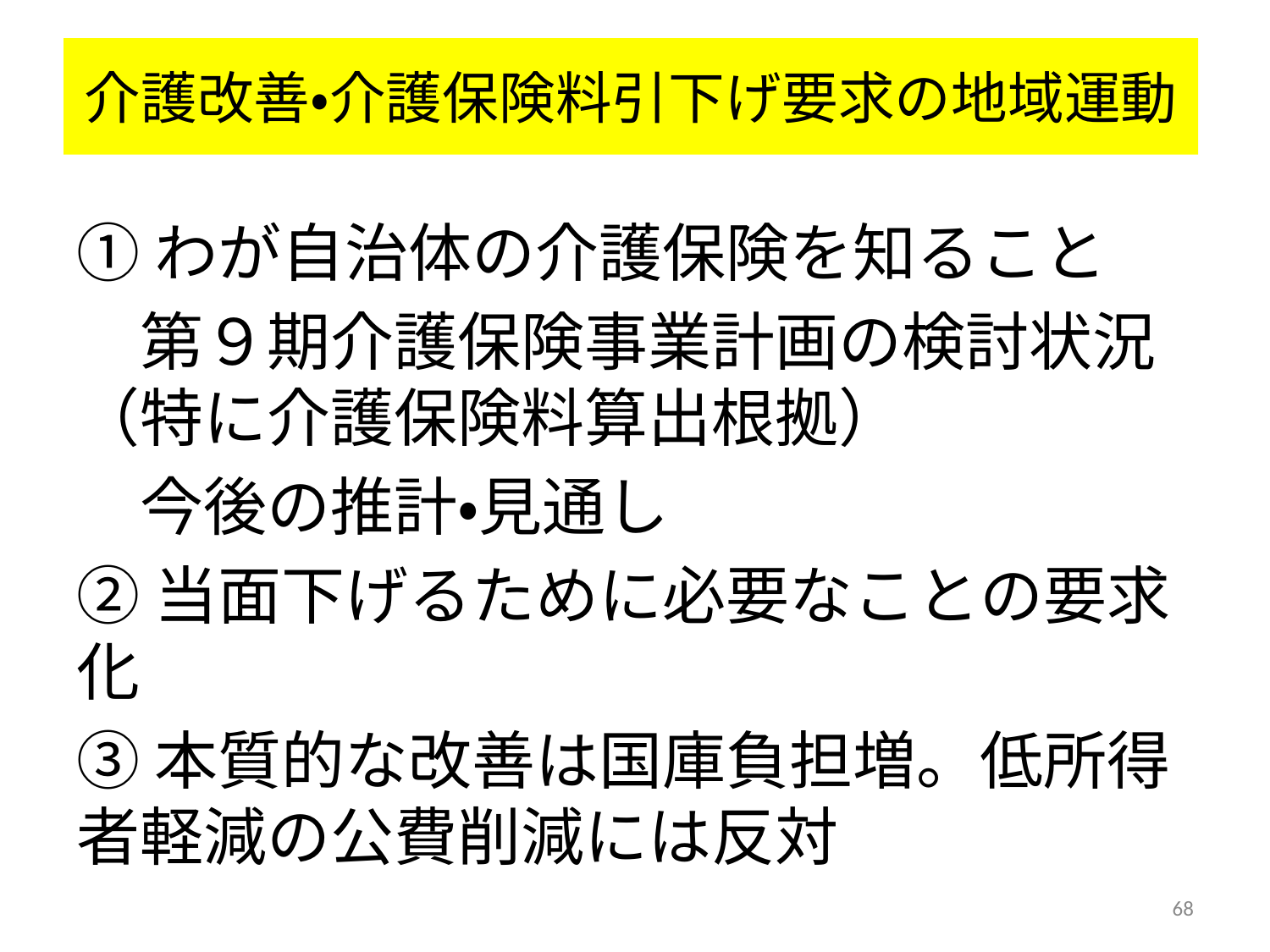

# 介護改善・介護保険料引下げ要求の地域運動
①わが自治体の介護保険を知ること
　第９期介護保険事業計画の検討状況（特に介護保険料算出根拠）
　今後の推計・見通し
②当面下げるために必要なことの要求化
③本質的な改善は国庫負担増。低所得者軽減の公費削減には反対

68